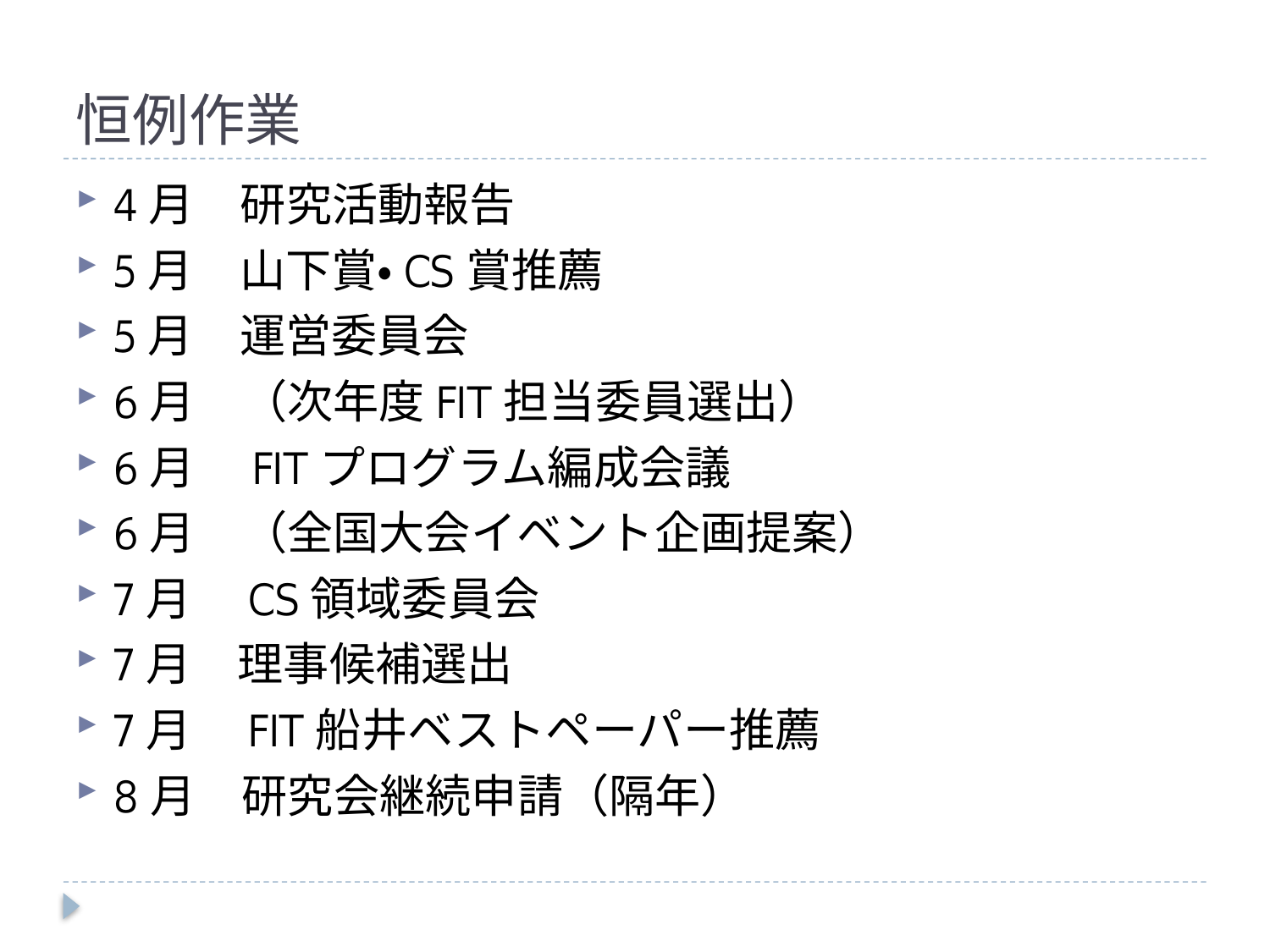

# 恒例作業
4月　研究活動報告
5月　山下賞・CS賞推薦
5月　運営委員会
6月　（次年度FIT担当委員選出）
6月　FITプログラム編成会議
6月　（全国大会イベント企画提案）
7月　CS領域委員会
7月　理事候補選出
7月　FIT船井ベストペーパー推薦
8月　研究会継続申請（隔年）